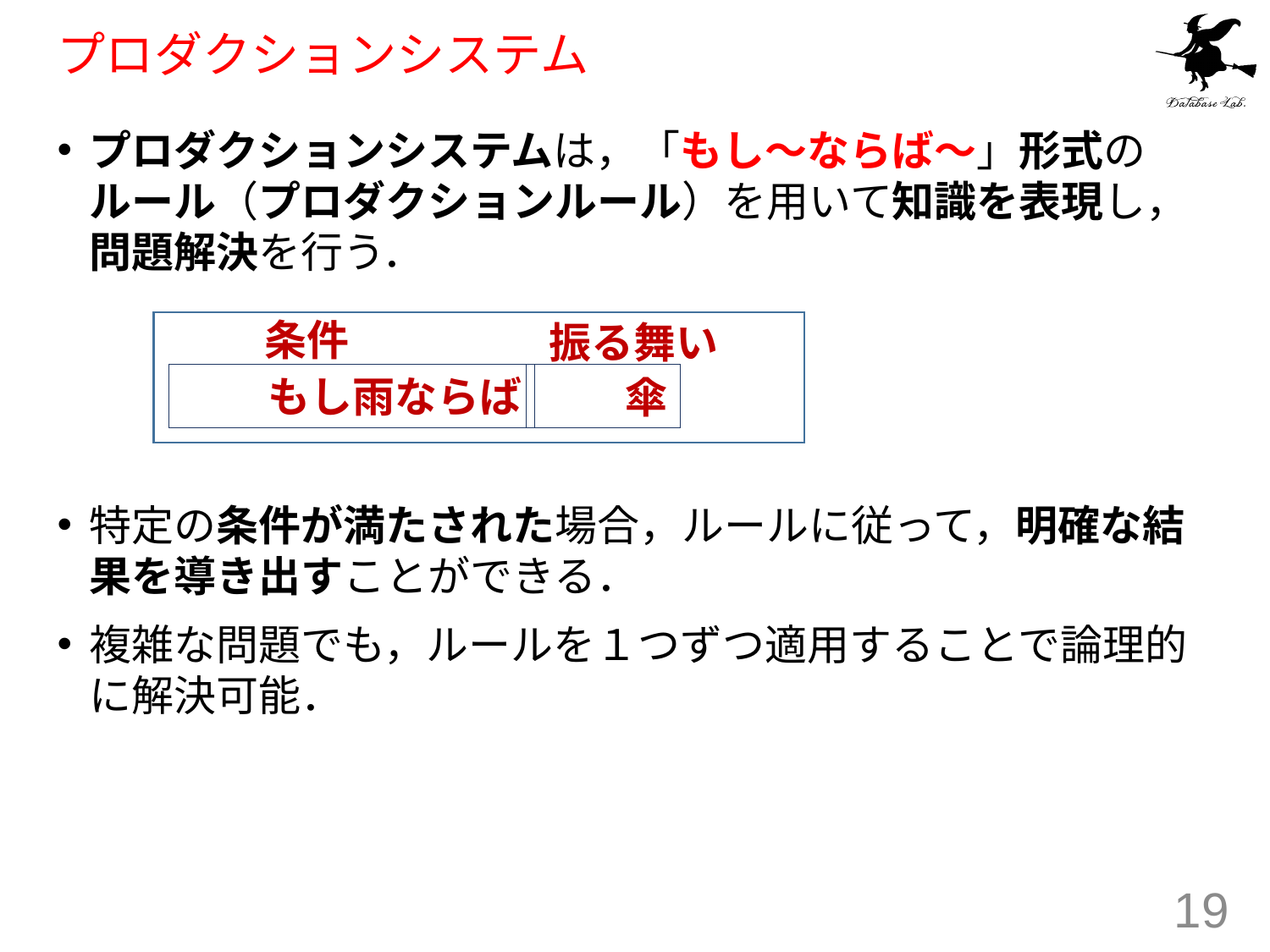

# プロダクションシステム
プロダクションシステムは，「もし～ならば～」形式のルール（プロダクションルール）を用いて知識を表現し，問題解決を行う．

特定の条件が満たされた場合，ルールに従って，明確な結果を導き出すことができる．
複雑な問題でも，ルールを１つずつ適用することで論理的に解決可能．
条件
振る舞い

        もし雨ならば
        傘
19